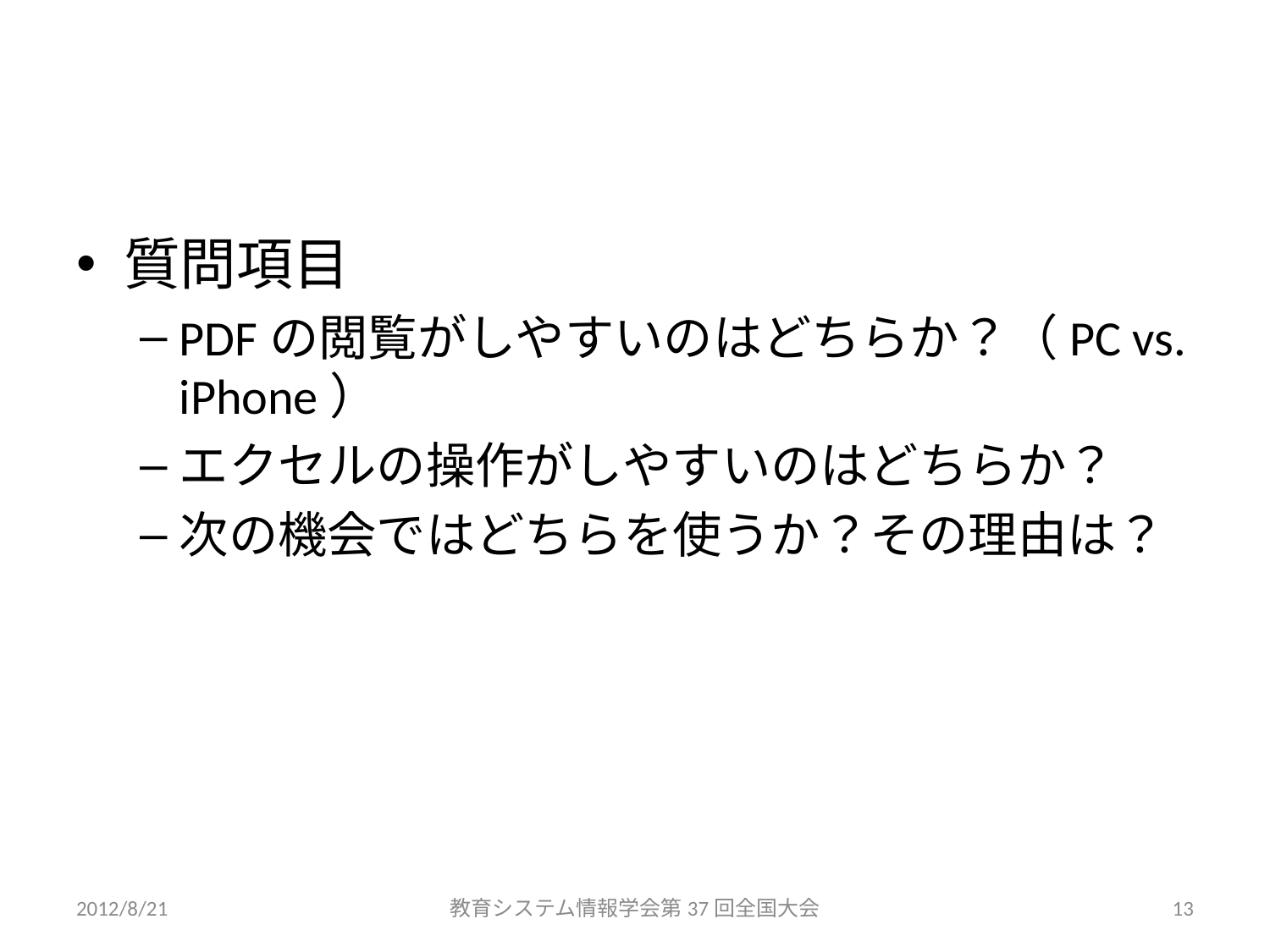

#
質問項目
PDFの閲覧がしやすいのはどちらか？（PC vs. iPhone）
エクセルの操作がしやすいのはどちらか？
次の機会ではどちらを使うか？その理由は？
2012/8/21
教育システム情報学会第37回全国大会
13